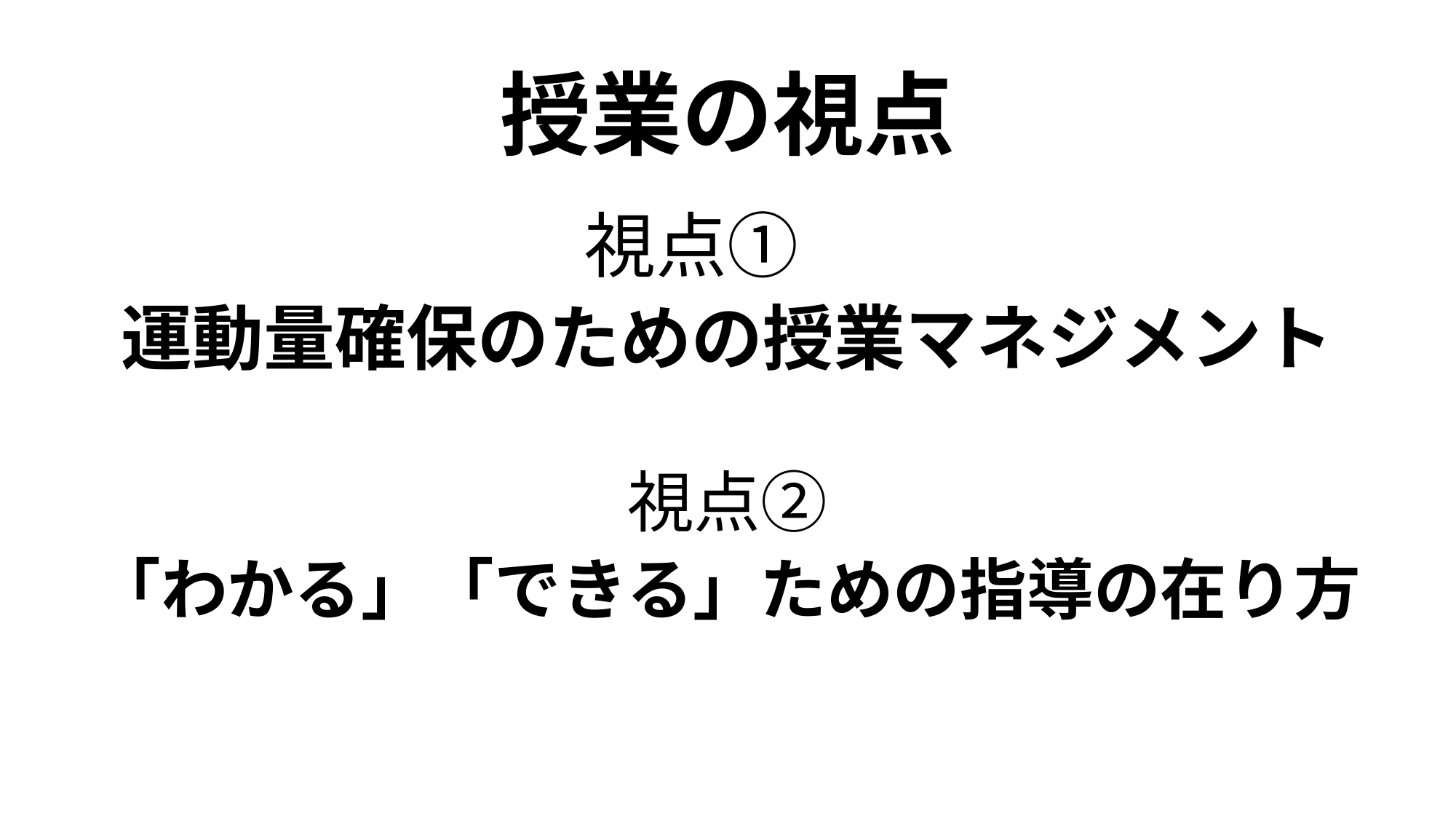

# 授業の視点
視点①
運動量確保のための授業マネジメント
視点②
「わかる」「できる」ための指導の在り方